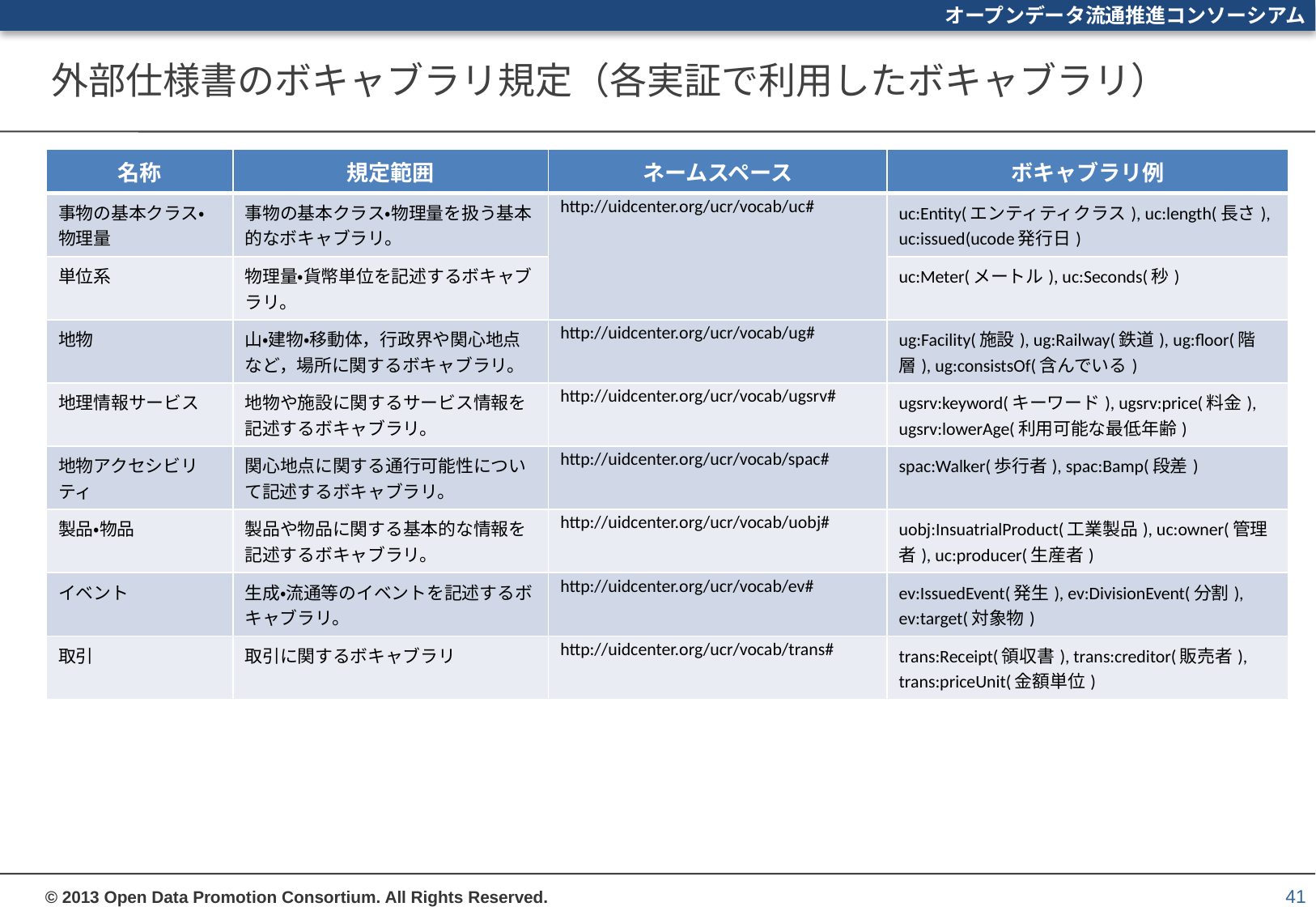

# 外部仕様書のボキャブラリ規定（各実証で利用したボキャブラリ）
| 名称 | 規定範囲 | ネームスペース | ボキャブラリ例 |
| --- | --- | --- | --- |
| 事物の基本クラス・物理量 | 事物の基本クラス・物理量を扱う基本的なボキャブラリ。 | http://uidcenter.org/ucr/vocab/uc# | uc:Entity(エンティティクラス), uc:length(長さ), uc:issued(ucode発行日) |
| 単位系 | 物理量・貨幣単位を記述するボキャブラリ。 |  | uc:Meter(メートル), uc:Seconds(秒) |
| 地物 | 山・建物・移動体，行政界や関心地点など，場所に関するボキャブラリ。 | http://uidcenter.org/ucr/vocab/ug# | ug:Facility(施設), ug:Railway(鉄道), ug:floor(階層), ug:consistsOf(含んでいる) |
| 地理情報サービス | 地物や施設に関するサービス情報を記述するボキャブラリ。 | http://uidcenter.org/ucr/vocab/ugsrv# | ugsrv:keyword(キーワード), ugsrv:price(料金), ugsrv:lowerAge(利用可能な最低年齢) |
| 地物アクセシビリティ | 関心地点に関する通行可能性について記述するボキャブラリ。 | http://uidcenter.org/ucr/vocab/spac# | spac:Walker(歩行者), spac:Bamp(段差) |
| 製品・物品 | 製品や物品に関する基本的な情報を記述するボキャブラリ。 | http://uidcenter.org/ucr/vocab/uobj# | uobj:InsuatrialProduct(工業製品), uc:owner(管理者), uc:producer(生産者) |
| イベント | 生成・流通等のイベントを記述するボキャブラリ。 | http://uidcenter.org/ucr/vocab/ev# | ev:IssuedEvent(発生), ev:DivisionEvent(分割), ev:target(対象物) |
| 取引 | 取引に関するボキャブラリ | http://uidcenter.org/ucr/vocab/trans# | trans:Receipt(領収書), trans:creditor(販売者), trans:priceUnit(金額単位) |
41